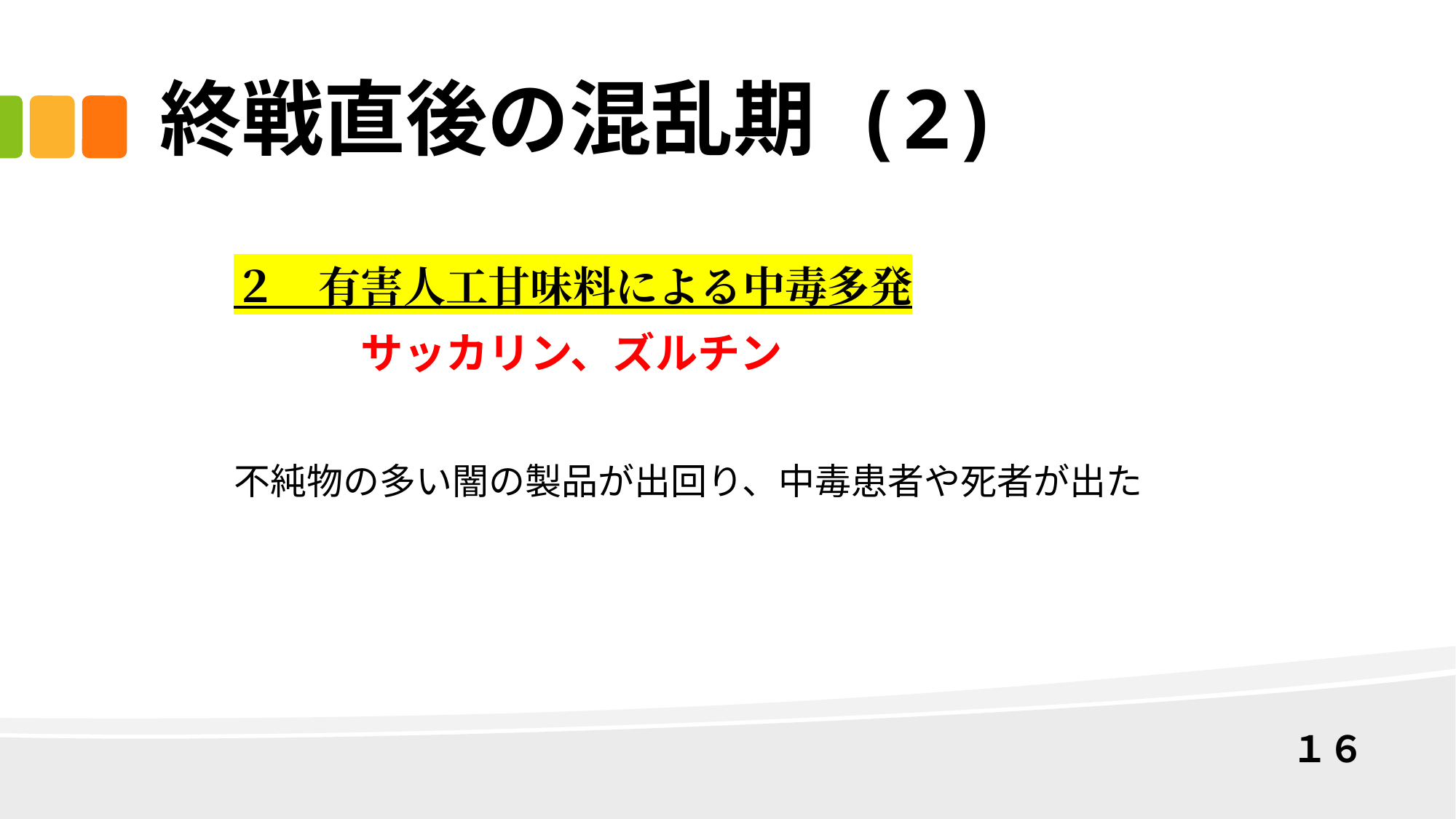

# 終戦直後の混乱期 (2)
２　有害人工甘味料による中毒多発
　　　サッカリン、ズルチン

不純物の多い闇の製品が出回り、中毒患者や死者が出た

１６